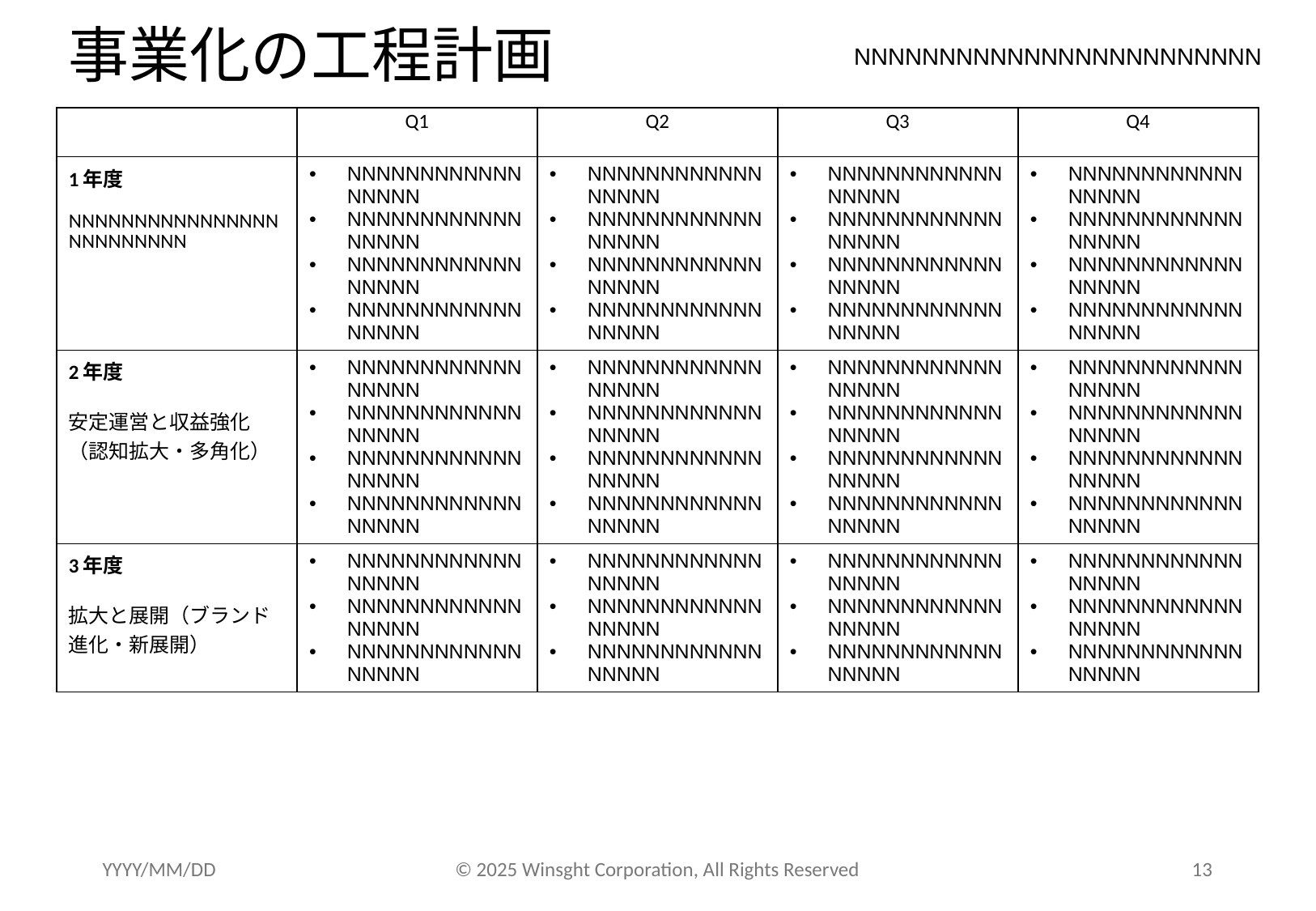

# 事業化の工程計画
NNNNNNNNNNNNNNNNNNNNNNNN
|  | Q1 | Q2 | Q3 | Q4 |
| --- | --- | --- | --- | --- |
| 1年度 NNNNNNNNNNNNNNNNNNNNNNNNN | NNNNNNNNNNNNNNNNN NNNNNNNNNNNNNNNNN NNNNNNNNNNNNNNNNN NNNNNNNNNNNNNNNNN | NNNNNNNNNNNNNNNNN NNNNNNNNNNNNNNNNN NNNNNNNNNNNNNNNNN NNNNNNNNNNNNNNNNN | NNNNNNNNNNNNNNNNN NNNNNNNNNNNNNNNNN NNNNNNNNNNNNNNNNN NNNNNNNNNNNNNNNNN | NNNNNNNNNNNNNNNNN NNNNNNNNNNNNNNNNN NNNNNNNNNNNNNNNNN NNNNNNNNNNNNNNNNN |
| 2年度 安定運営と収益強化（認知拡大・多角化） | NNNNNNNNNNNNNNNNN NNNNNNNNNNNNNNNNN NNNNNNNNNNNNNNNNN NNNNNNNNNNNNNNNNN | NNNNNNNNNNNNNNNNN NNNNNNNNNNNNNNNNN NNNNNNNNNNNNNNNNN NNNNNNNNNNNNNNNNN | NNNNNNNNNNNNNNNNN NNNNNNNNNNNNNNNNN NNNNNNNNNNNNNNNNN NNNNNNNNNNNNNNNNN | NNNNNNNNNNNNNNNNN NNNNNNNNNNNNNNNNN NNNNNNNNNNNNNNNNN NNNNNNNNNNNNNNNNN |
| 3年度 拡大と展開（ブランド進化・新展開） | NNNNNNNNNNNNNNNNN NNNNNNNNNNNNNNNNN NNNNNNNNNNNNNNNNN | NNNNNNNNNNNNNNNNN NNNNNNNNNNNNNNNNN NNNNNNNNNNNNNNNNN | NNNNNNNNNNNNNNNNN NNNNNNNNNNNNNNNNN NNNNNNNNNNNNNNNNN | NNNNNNNNNNNNNNNNN NNNNNNNNNNNNNNNNN NNNNNNNNNNNNNNNNN |
YYYY/MM/DD
© 2025 Winsght Corporation, All Rights Reserved
13